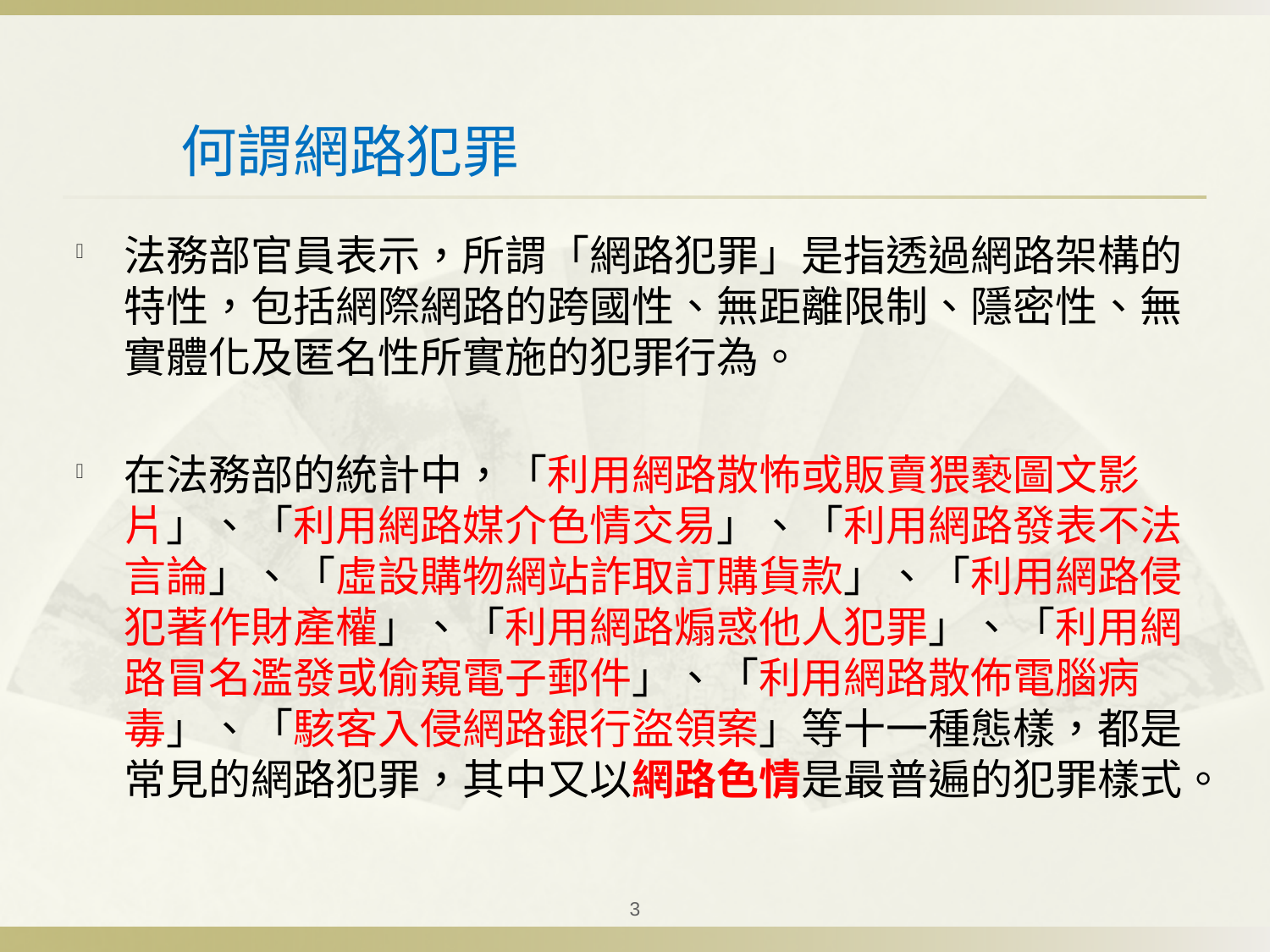

# 何謂網路犯罪
法務部官員表示，所謂「網路犯罪」是指透過網路架構的特性，包括網際網路的跨國性、無距離限制、隱密性、無實體化及匿名性所實施的犯罪行為。

在法務部的統計中，「利用網路散怖或販賣猥褻圖文影片」、「利用網路媒介色情交易」、「利用網路發表不法言論」、「虛設購物網站詐取訂購貨款」、「利用網路侵犯著作財產權」、「利用網路煽惑他人犯罪」、「利用網路冒名濫發或偷窺電子郵件」、「利用網路散佈電腦病毒」、「駭客入侵網路銀行盜領案」等十一種態樣，都是常見的網路犯罪，其中又以網路色情是最普遍的犯罪樣式。

3